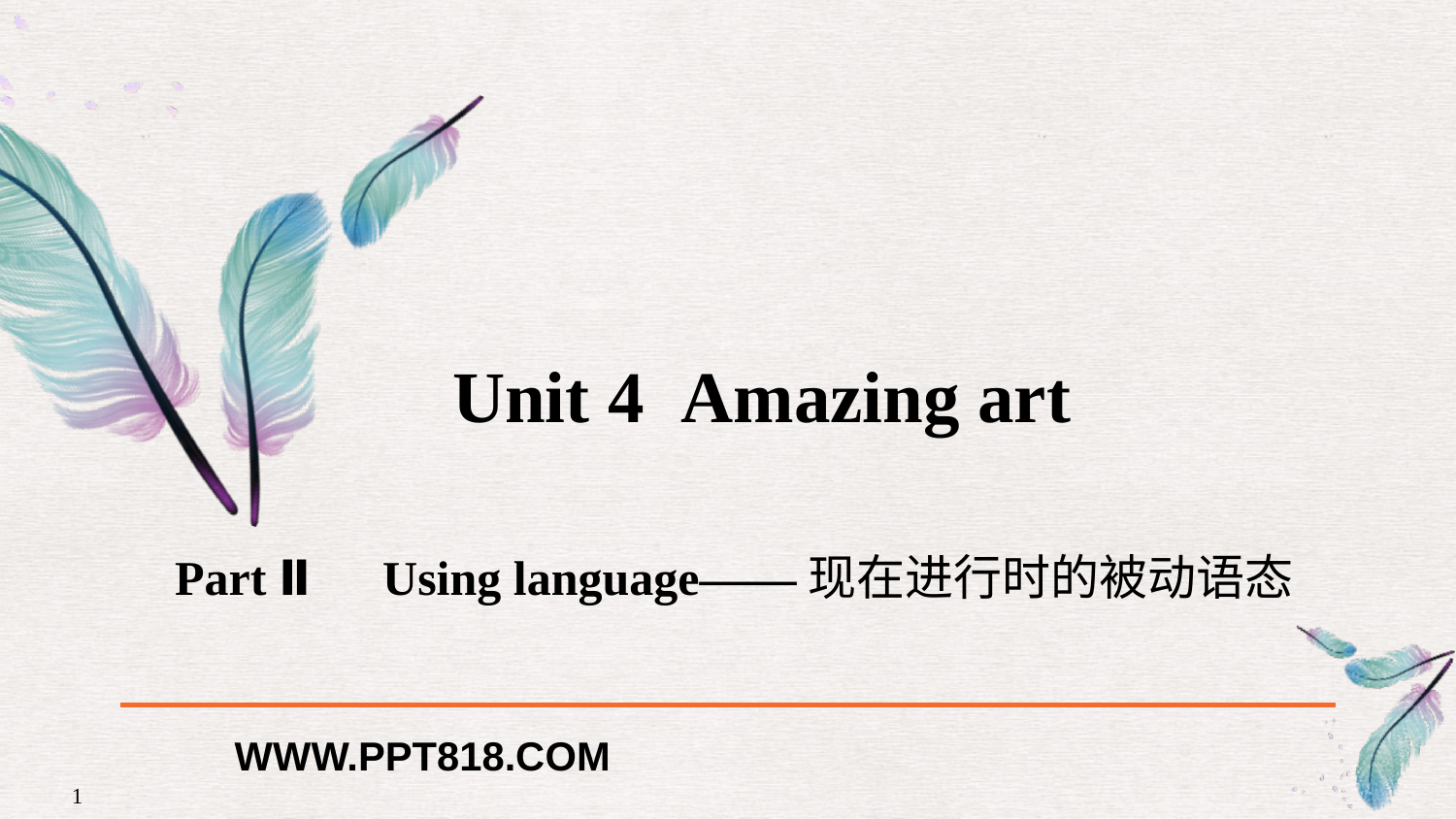

Unit 4  Amazing art
Part Ⅱ　Using language——现在进行时的被动语态
WWW.PPT818.COM